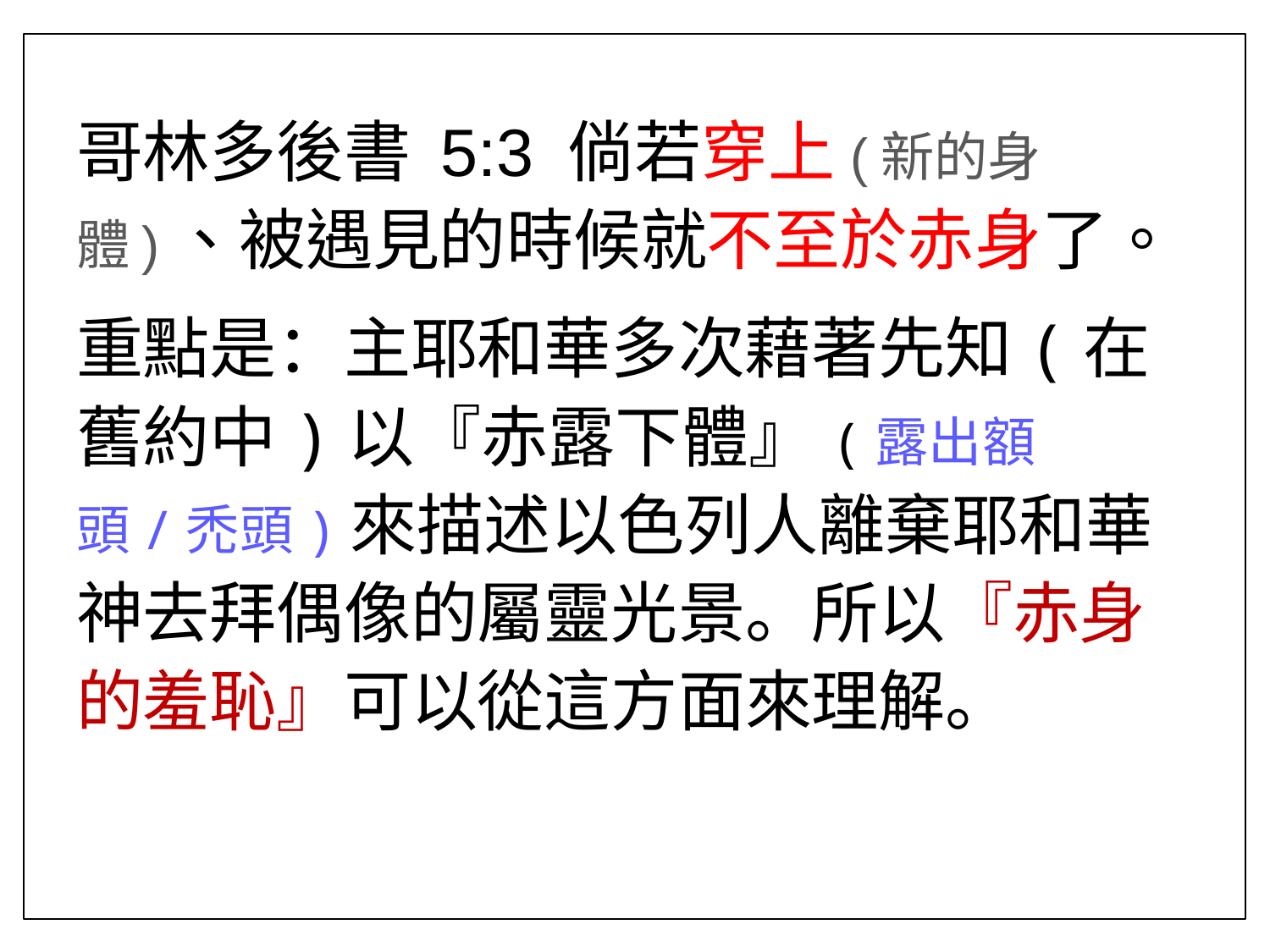

哥林多後書 5:3 倘若穿上(新的身體)、被遇見的時候就不至於赤身了。
重點是：主耶和華多次藉著先知(在舊約中)以『赤露下體』(露出額頭/禿頭)來描述以色列人離棄耶和華神去拜偶像的屬靈光景。所以『赤身的羞恥』可以從這方面來理解。